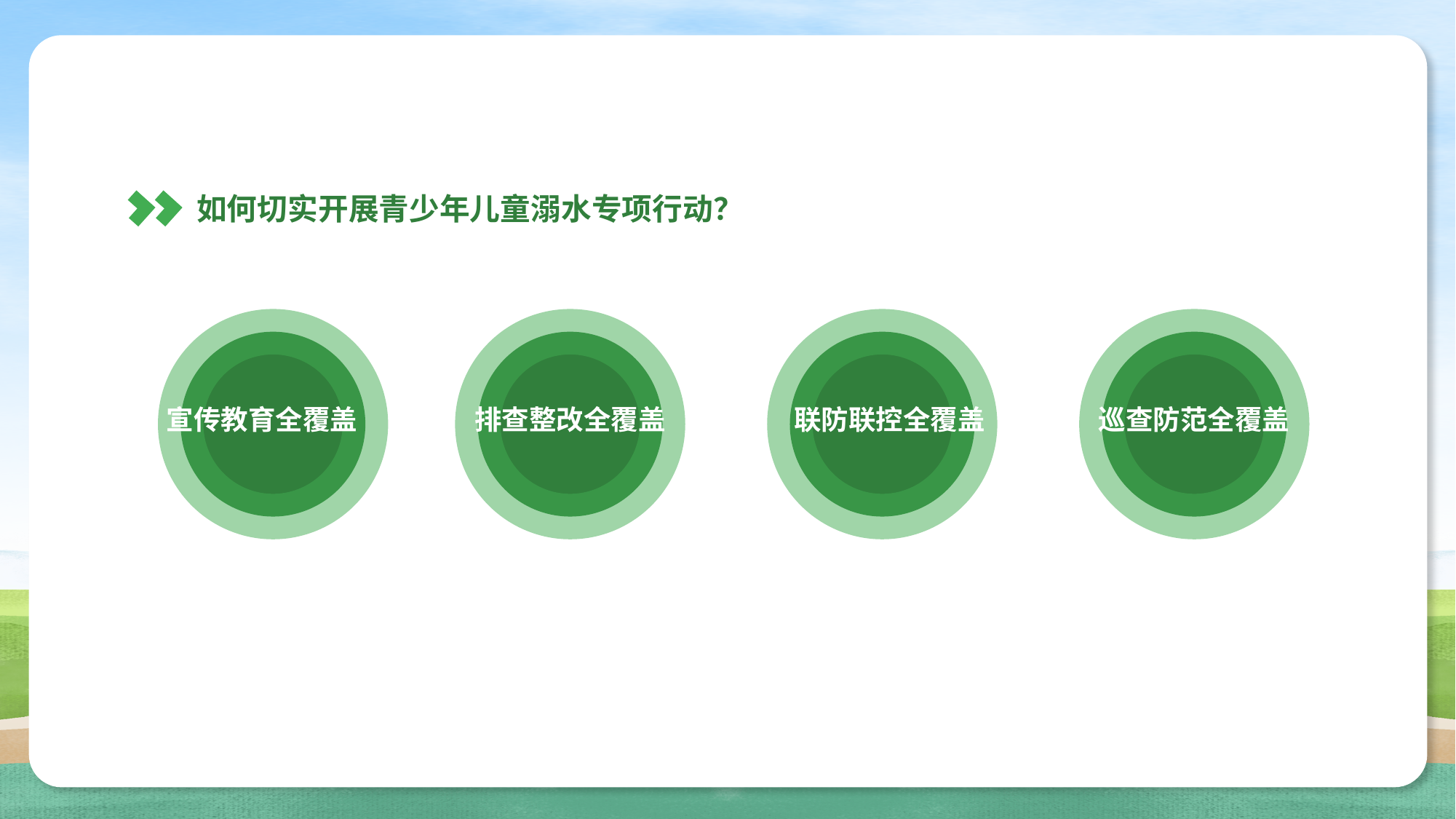

如何切实开展青少年儿童溺水专项行动？

宣传教育全覆盖
排查整改全覆盖
联防联控全覆盖
巡查防范全覆盖